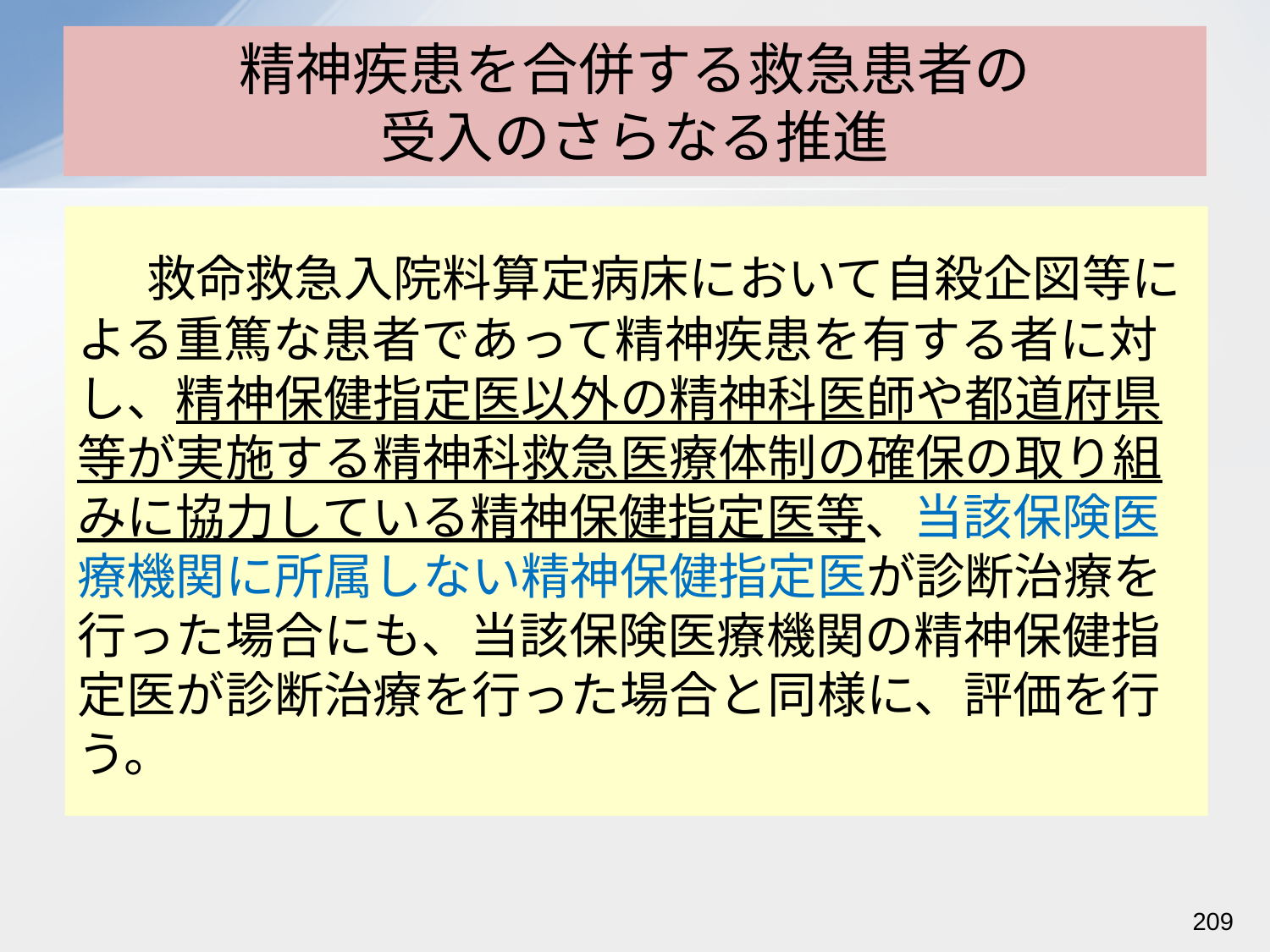

# 精神疾患を合併する救急患者の 受入のさらなる推進
　 救命救急入院料算定病床において自殺企図等による重篤な患者であって精神疾患を有する者に対し、精神保健指定医以外の精神科医師や都道府県等が実施する精神科救急医療体制の確保の取り組みに協力している精神保健指定医等、当該保険医療機関に所属しない精神保健指定医が診断治療を行った場合にも、当該保険医療機関の精神保健指定医が診断治療を行った場合と同様に、評価を行う。
209